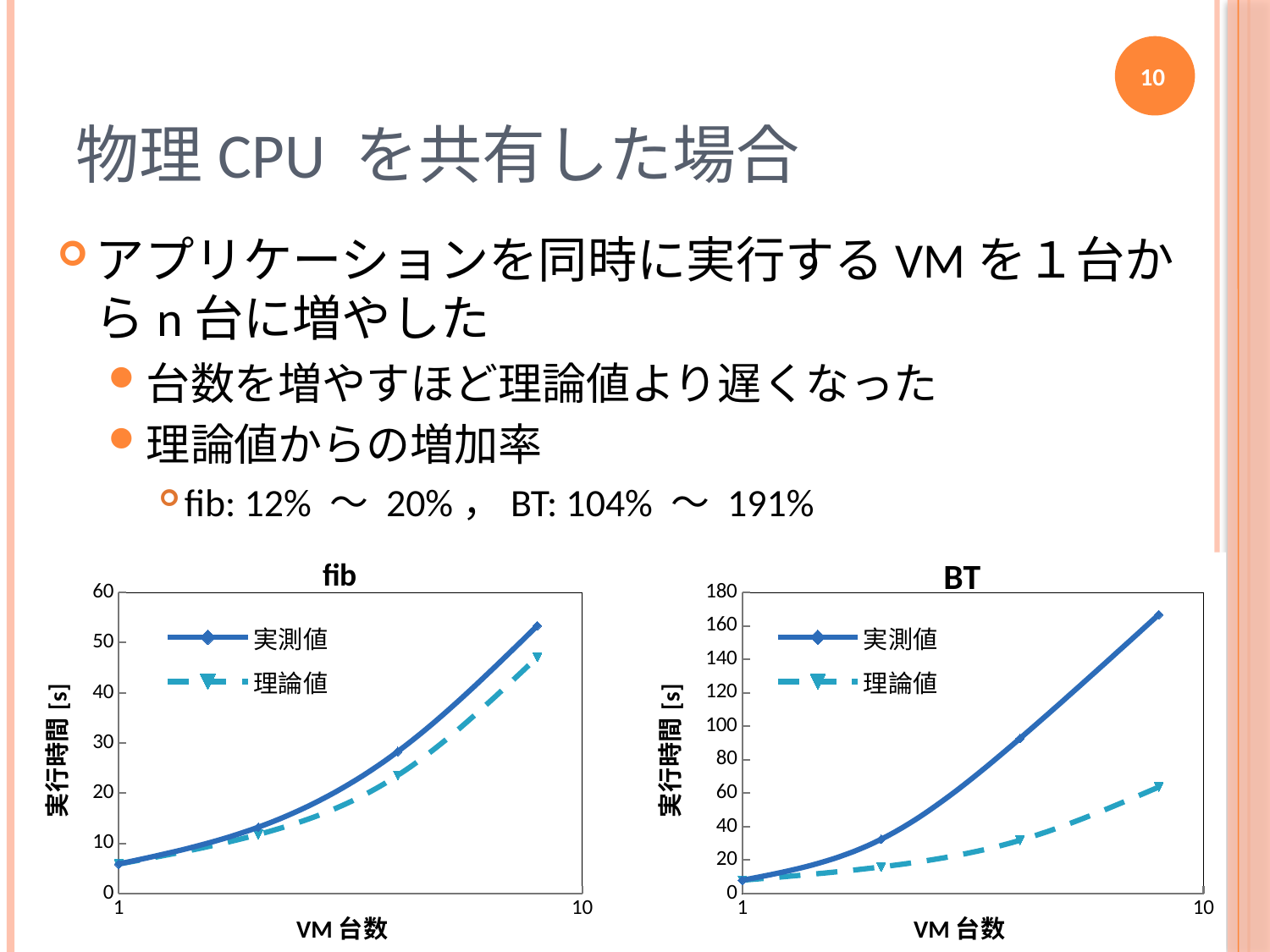

# 物理CPU を共有した場合
10
アプリケーションを同時に実行するVMを１台からn台に増やした
台数を増やすほど理論値より遅くなった
理論値からの増加率
fib: 12% ～ 20%，BT: 104% ～ 191%

### Chart: fib

| Category |  |  |
|---|---|---|

### Chart: BT

| Category |  |  |
|---|---|---|